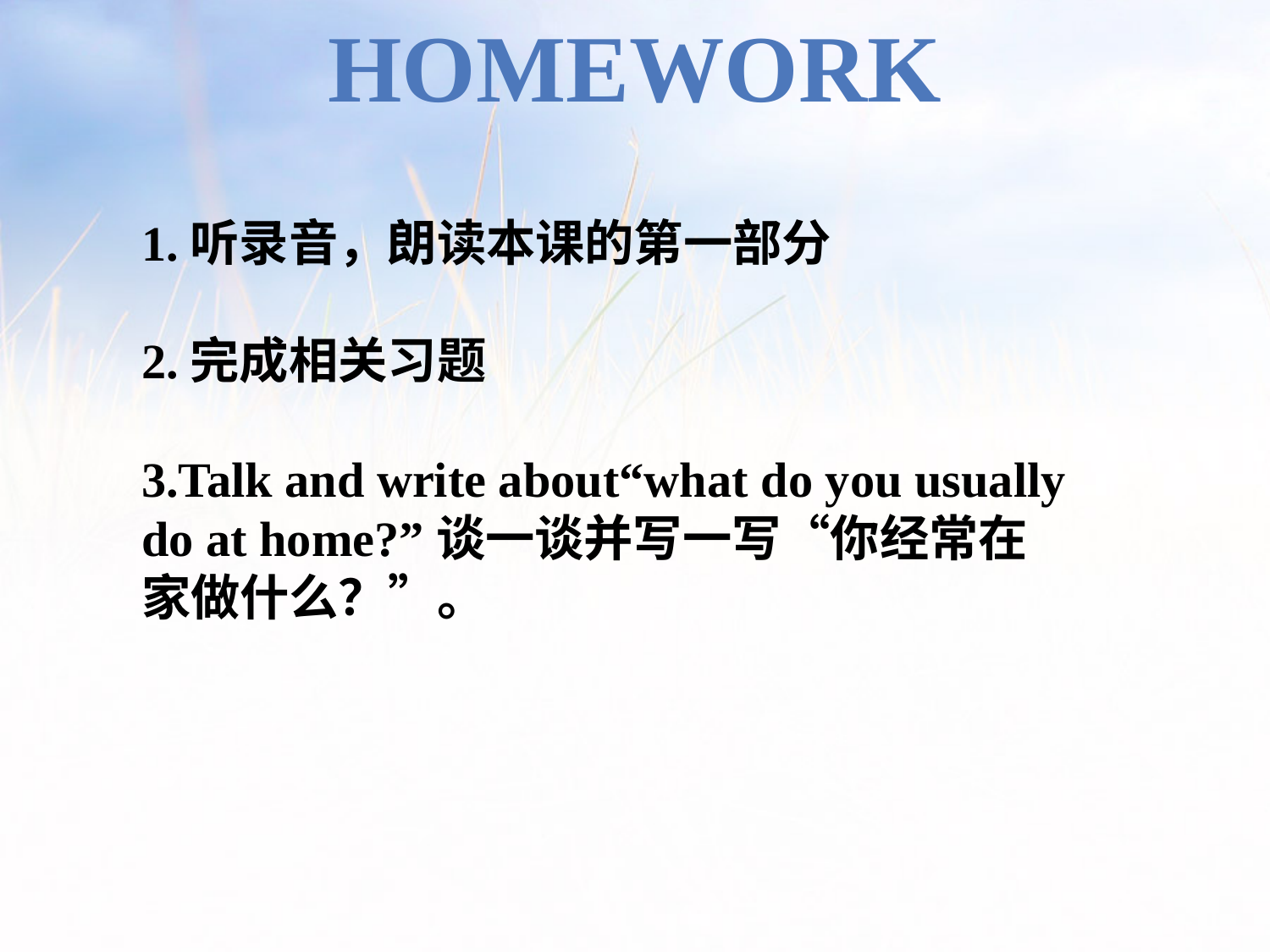

homework
1.听录音，朗读本课的第一部分

2.完成相关习题

3.Talk and write about“what do you usually do at home?”谈一谈并写一写“你经常在家做什么？”。